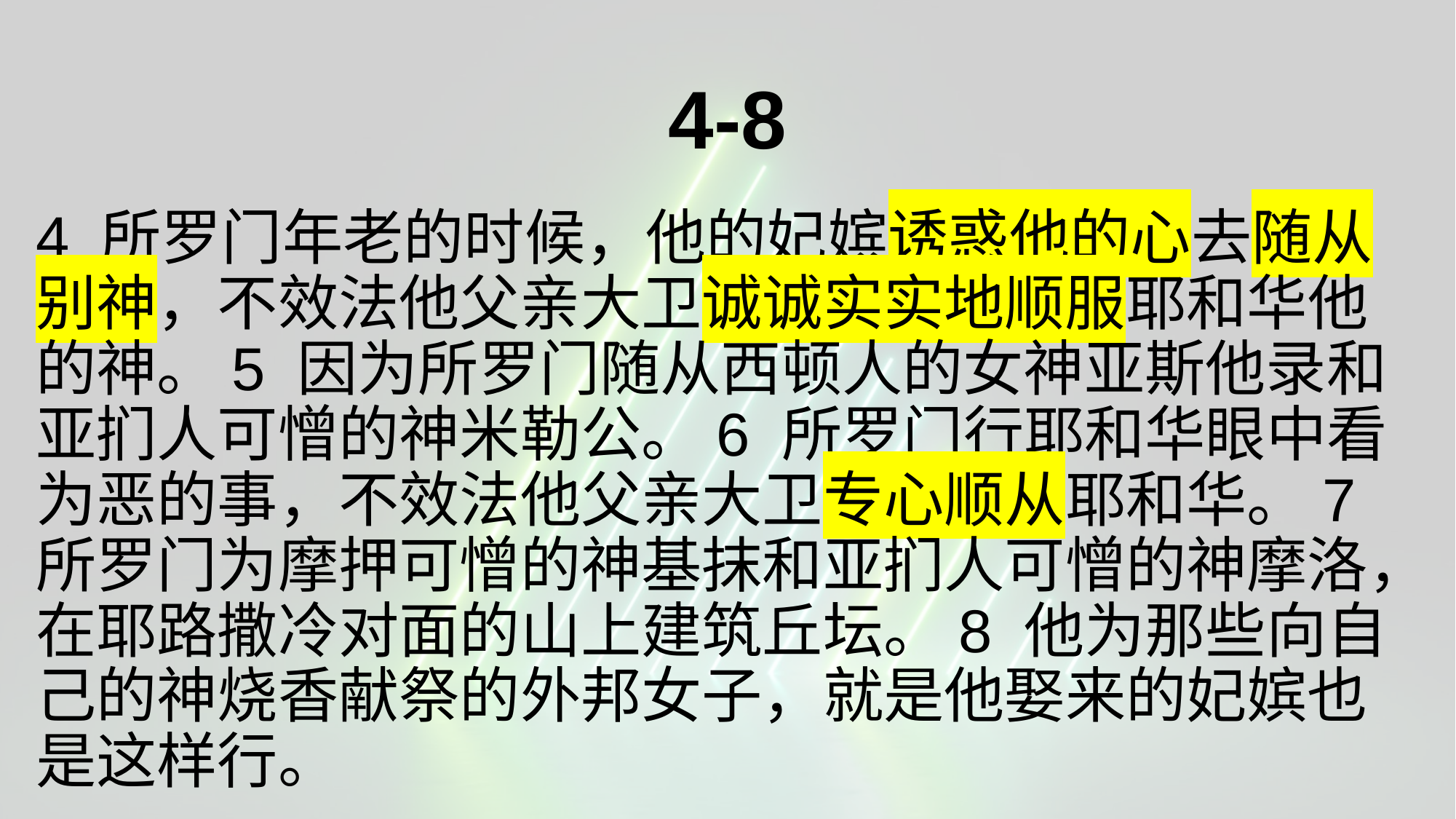

# 4-8
4 所罗门年老的时候，他的妃嫔诱惑他的心去随从别神，不效法他父亲大卫诚诚实实地顺服耶和华他的神。5 因为所罗门随从西顿人的女神亚斯他录和亚扪人可憎的神米勒公。6 所罗门行耶和华眼中看为恶的事，不效法他父亲大卫专心顺从耶和华。7 所罗门为摩押可憎的神基抹和亚扪人可憎的神摩洛，在耶路撒冷对面的山上建筑丘坛。8 他为那些向自己的神烧香献祭的外邦女子，就是他娶来的妃嫔也是这样行。